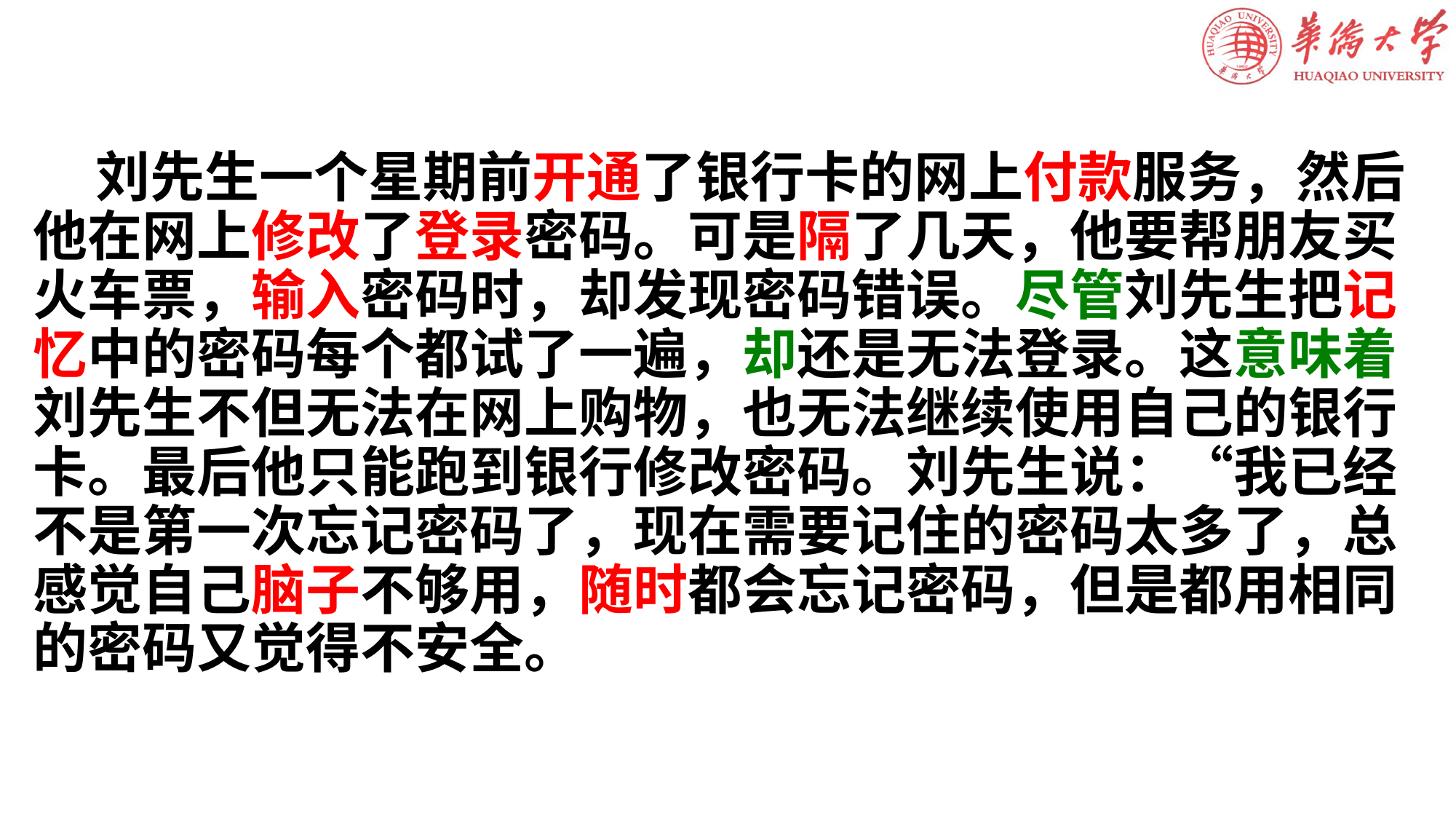

刘先生一个星期前开通了银行卡的网上付款服务，然后他在网上修改了登录密码。可是隔了几天，他要帮朋友买火车票，输入密码时，却发现密码错误。尽管刘先生把记忆中的密码每个都试了一遍，却还是无法登录。这意味着刘先生不但无法在网上购物，也无法继续使用自己的银行卡。最后他只能跑到银行修改密码。刘先生说：“我已经不是第一次忘记密码了，现在需要记住的密码太多了，总感觉自己脑子不够用，随时都会忘记密码，但是都用相同的密码又觉得不安全。